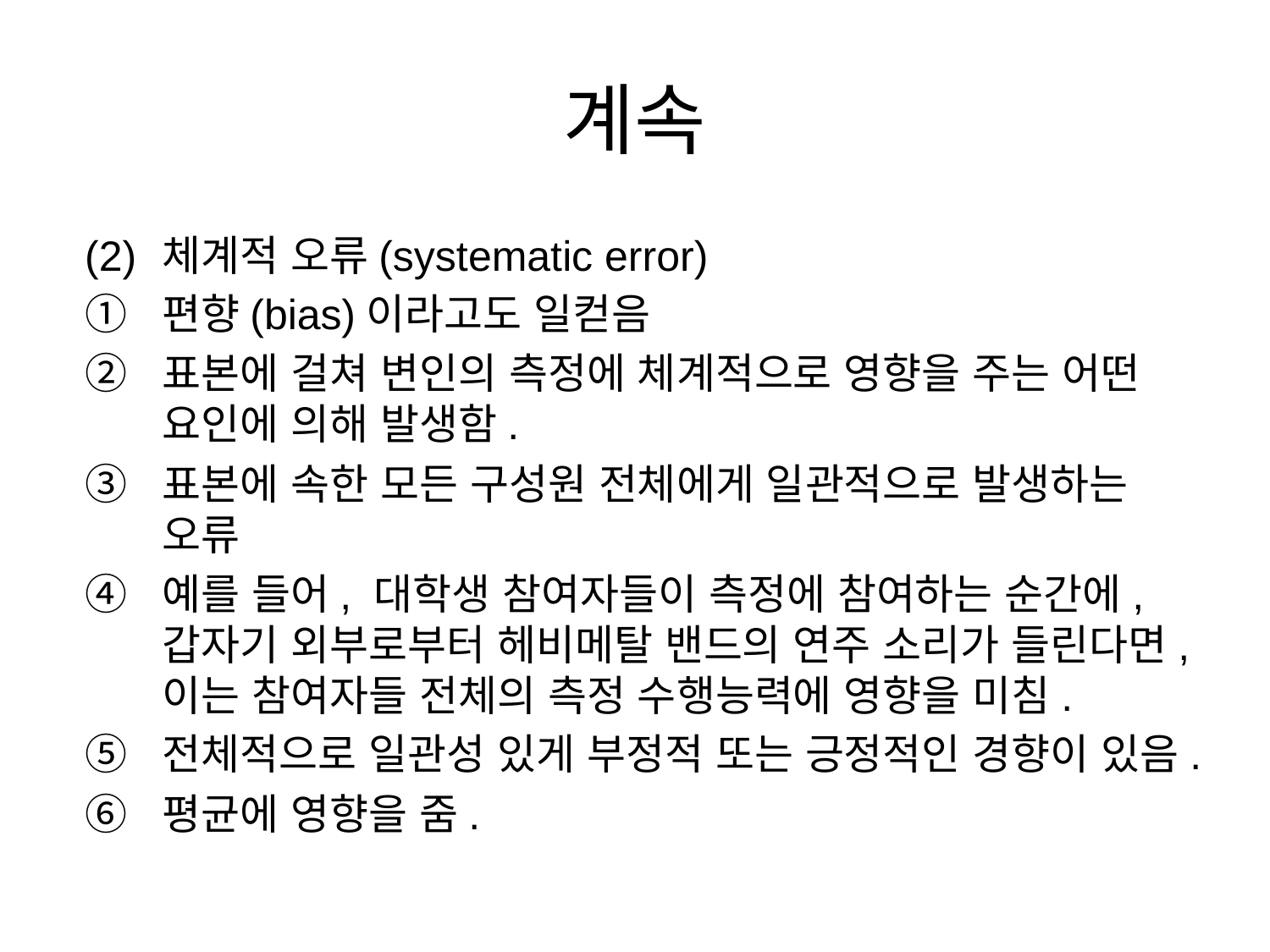

# 계속
(2)	체계적 오류(systematic error)
편향(bias)이라고도 일컫음
표본에 걸쳐 변인의 측정에 체계적으로 영향을 주는 어떤 요인에 의해 발생함.
표본에 속한 모든 구성원 전체에게 일관적으로 발생하는 오류
예를 들어, 대학생 참여자들이 측정에 참여하는 순간에, 갑자기 외부로부터 헤비메탈 밴드의 연주 소리가 들린다면, 이는 참여자들 전체의 측정 수행능력에 영향을 미침.
전체적으로 일관성 있게 부정적 또는 긍정적인 경향이 있음.
평균에 영향을 줌.